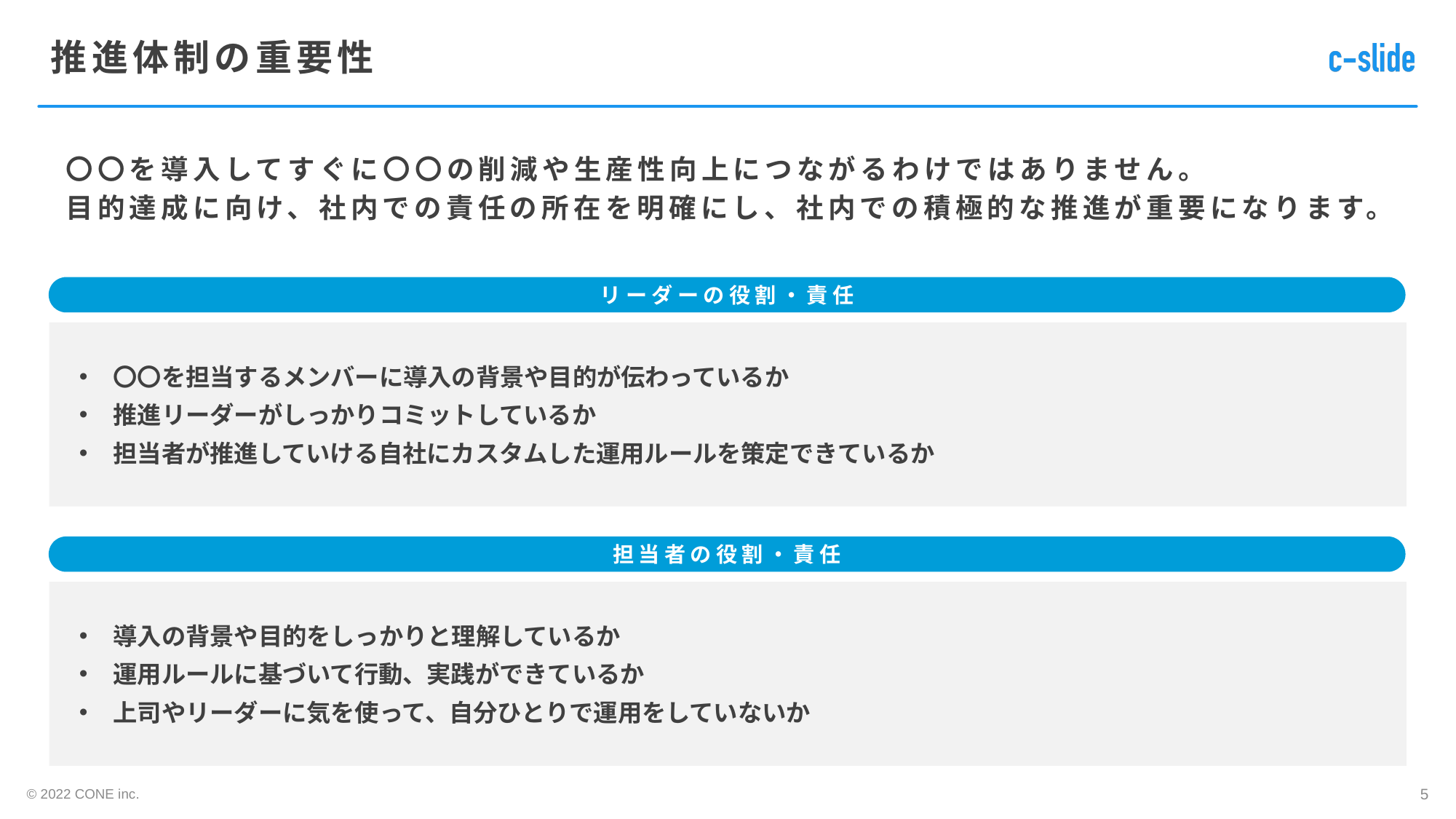

# 推進体制の重要性
〇〇を導入してすぐに〇〇の削減や生産性向上につながるわけではありません。
目的達成に向け、社内での責任の所在を明確にし、社内での積極的な推進が重要になります。
リーダーの役割・責任
〇〇を担当するメンバーに導入の背景や目的が伝わっているか
推進リーダーがしっかりコミットしているか
担当者が推進していける自社にカスタムした運用ルールを策定できているか
担当者の役割・責任
導入の背景や目的をしっかりと理解しているか
運用ルールに基づいて行動、実践ができているか
上司やリーダーに気を使って、自分ひとりで運用をしていないか
5
© 2022 CONE inc.